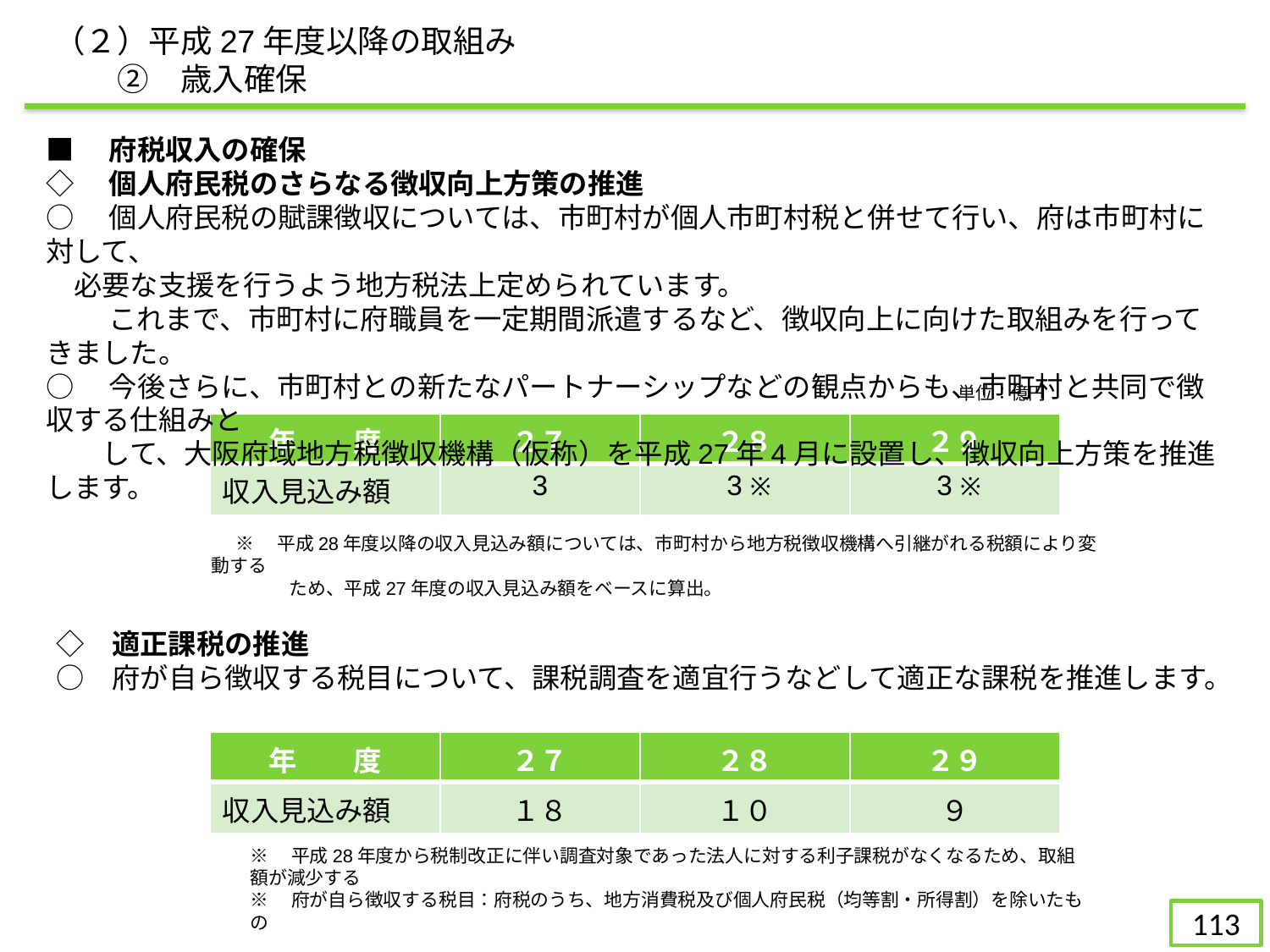

（２）平成27年度以降の取組み
　　②　歳入確保
■　府税収入の確保
◇　個人府民税のさらなる徴収向上方策の推進
○　個人府民税の賦課徴収については、市町村が個人市町村税と併せて行い、府は市町村に対して、
　必要な支援を行うよう地方税法上定められています。
　　 これまで、市町村に府職員を一定期間派遣するなど、徴収向上に向けた取組みを行ってきました。
○　今後さらに、市町村との新たなパートナーシップなどの観点からも、市町村と共同で徴収する仕組みと
　　して、大阪府域地方税徴収機構（仮称）を平成27年4月に設置し、徴収向上方策を推進します。
単位：億円
| 年　　度 | ２７ | ２８ | ２９ |
| --- | --- | --- | --- |
| 収入見込み額 | 3 | 3 ※ | 3 ※ |
      ※　平成28年度以降の収入見込み額については、市町村から地方税徴収機構へ引継がれる税額により変動する
　　 　　ため、平成27年度の収入見込み額をベースに算出。
　◇　適正課税の推進
　○　府が自ら徴収する税目について、課税調査を適宜行うなどして適正な課税を推進します。
　　　　　　　　　　　　　　　　　　　　　　　　　　　　　　　　　　　　　　　　　　　　　　　　　　単位：億円

| 年　　度 | ２７ | ２８ | ２９ |
| --- | --- | --- | --- |
| 収入見込み額 | １８ | １０ | ９ |
※　平成28年度から税制改正に伴い調査対象であった法人に対する利子課税がなくなるため、取組額が減少する
※　府が自ら徴収する税目：府税のうち、地方消費税及び個人府民税（均等割・所得割）を除いたもの
113